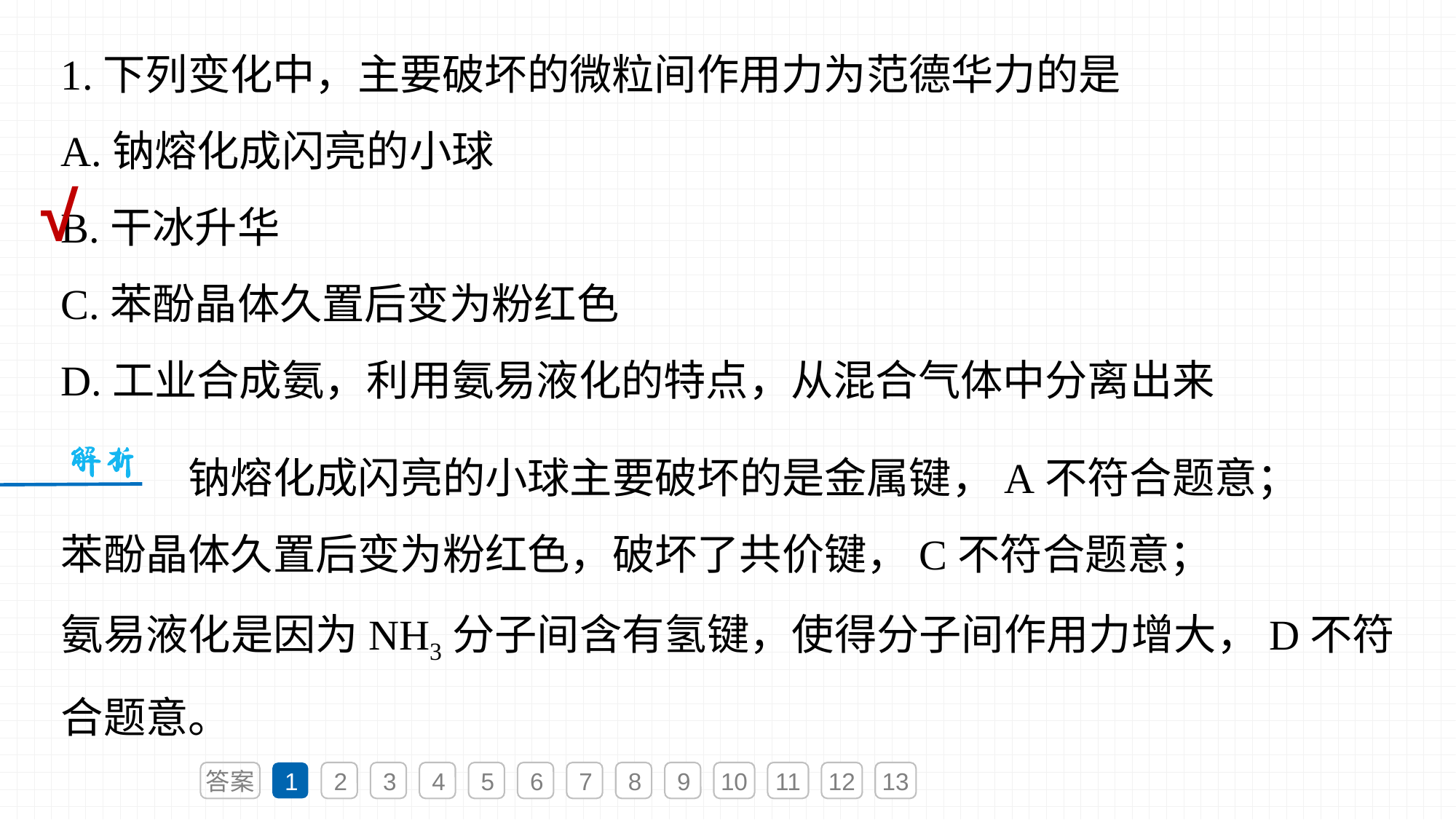

1.下列变化中，主要破坏的微粒间作用力为范德华力的是
A.钠熔化成闪亮的小球
B.干冰升华
C.苯酚晶体久置后变为粉红色
D.工业合成氨，利用氨易液化的特点，从混合气体中分离出来
√
　　　钠熔化成闪亮的小球主要破坏的是金属键，A不符合题意；
苯酚晶体久置后变为粉红色，破坏了共价键，C不符合题意；
氨易液化是因为NH3分子间含有氢键，使得分子间作用力增大，D不符合题意。

答案
1
2
3
4
5
6
7
8
9
10
11
12
13